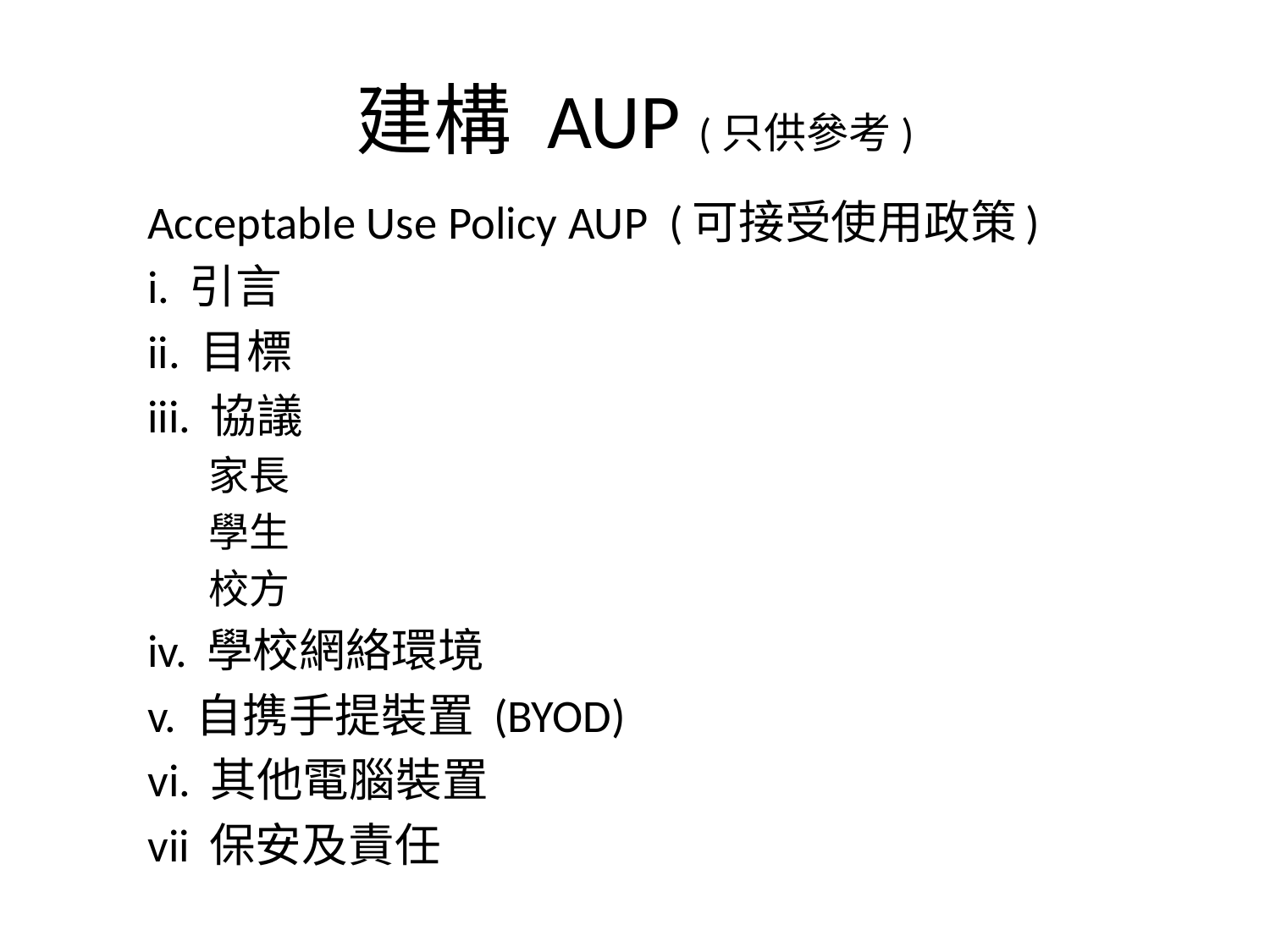

建構 AUP (只供參考)

Acceptable Use Policy AUP  (可接受使用政策)
i. 引言
ii. 目標
iii. 協議
家長
學生
校方
iv. 學校網絡環境
v. 自携手提裝置 (BYOD)
vi. 其他電腦裝置
vii 保安及責任